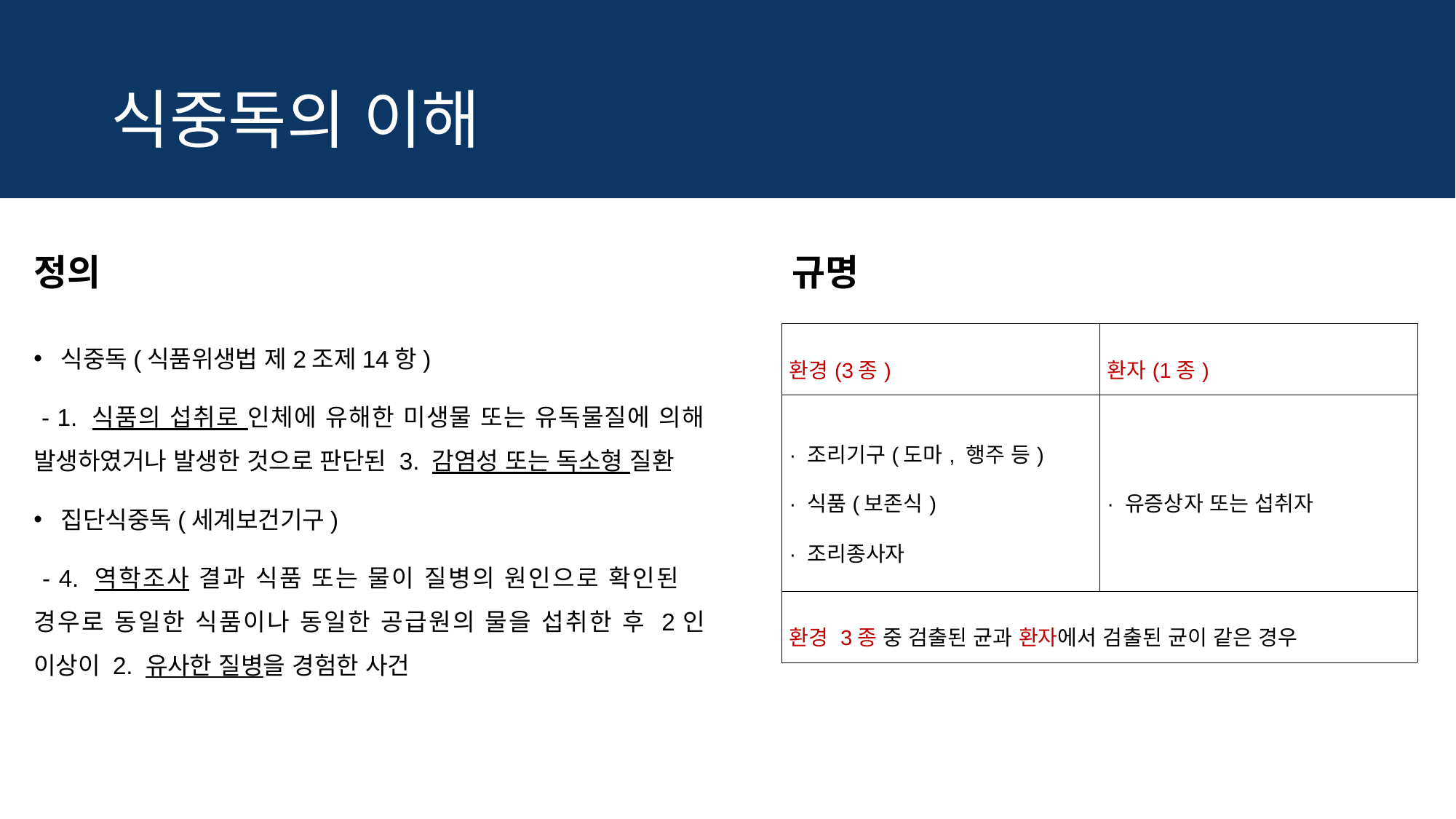

# 식중독의 이해
정의
규명
식중독(식품위생법 제2조제14항)
 - 1. 식품의 섭취로 인체에 유해한 미생물 또는 유독물질에 의해 발생하였거나 발생한 것으로 판단된 3. 감염성 또는 독소형 질환
집단식중독(세계보건기구)
 - 4. 역학조사 결과 식품 또는 물이 질병의 원인으로 확인된    경우로 동일한 식품이나 동일한 공급원의 물을 섭취한 후 2인 이상이 2. 유사한 질병을 경험한 사건
| 환경(3종) | 환자(1종) |
| --- | --- |
| · 조리기구(도마, 행주 등) · 식품(보존식) · 조리종사자 | · 유증상자 또는 섭취자 |
| 환경 3종 중 검출된 균과 환자에서 검출된 균이 같은 경우 |  |